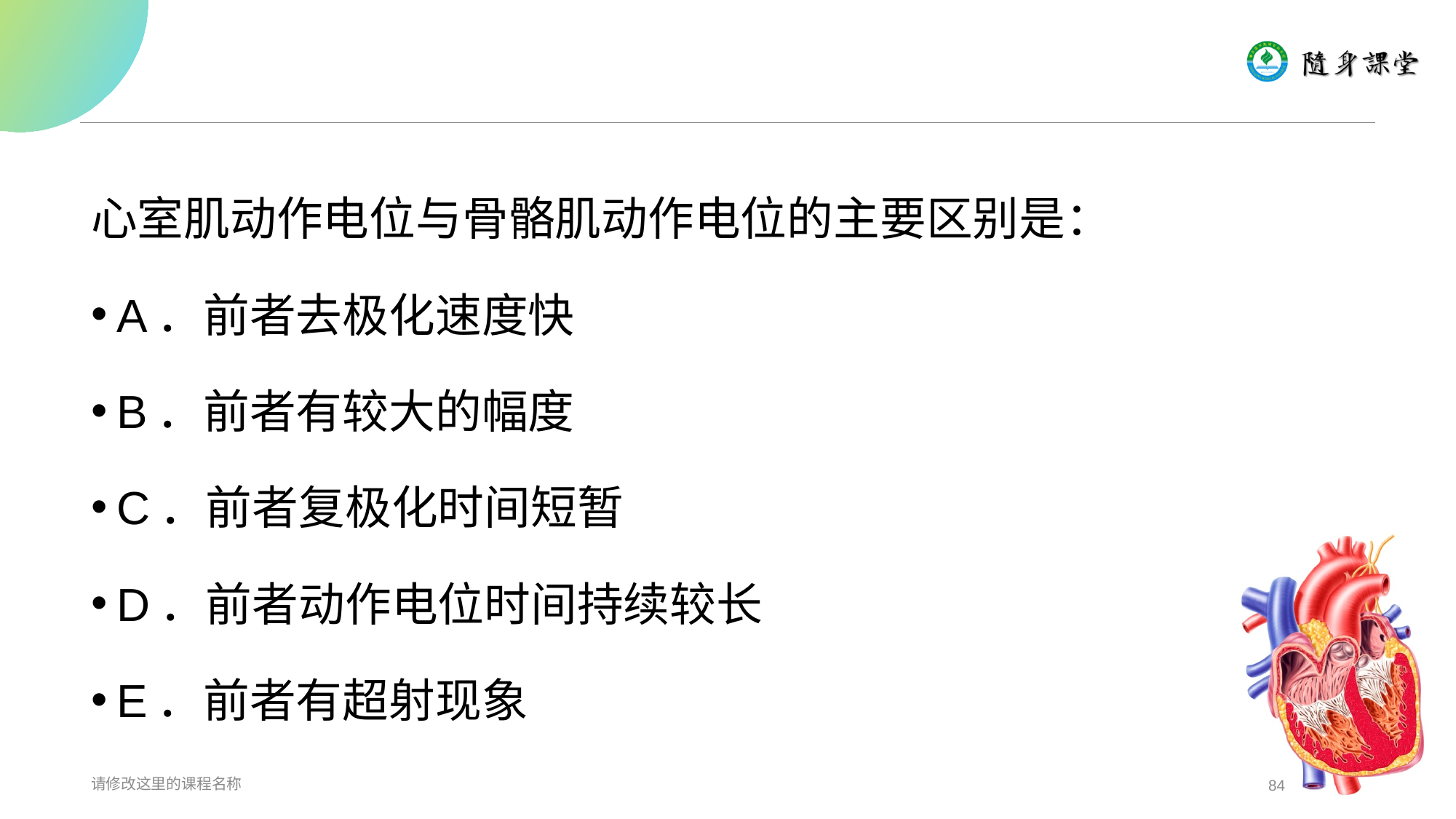

#
心室肌动作电位与骨骼肌动作电位的主要区别是：
A．前者去极化速度快
B．前者有较大的幅度
C．前者复极化时间短暂
D．前者动作电位时间持续较长
E．前者有超射现象
请修改这里的课程名称
84